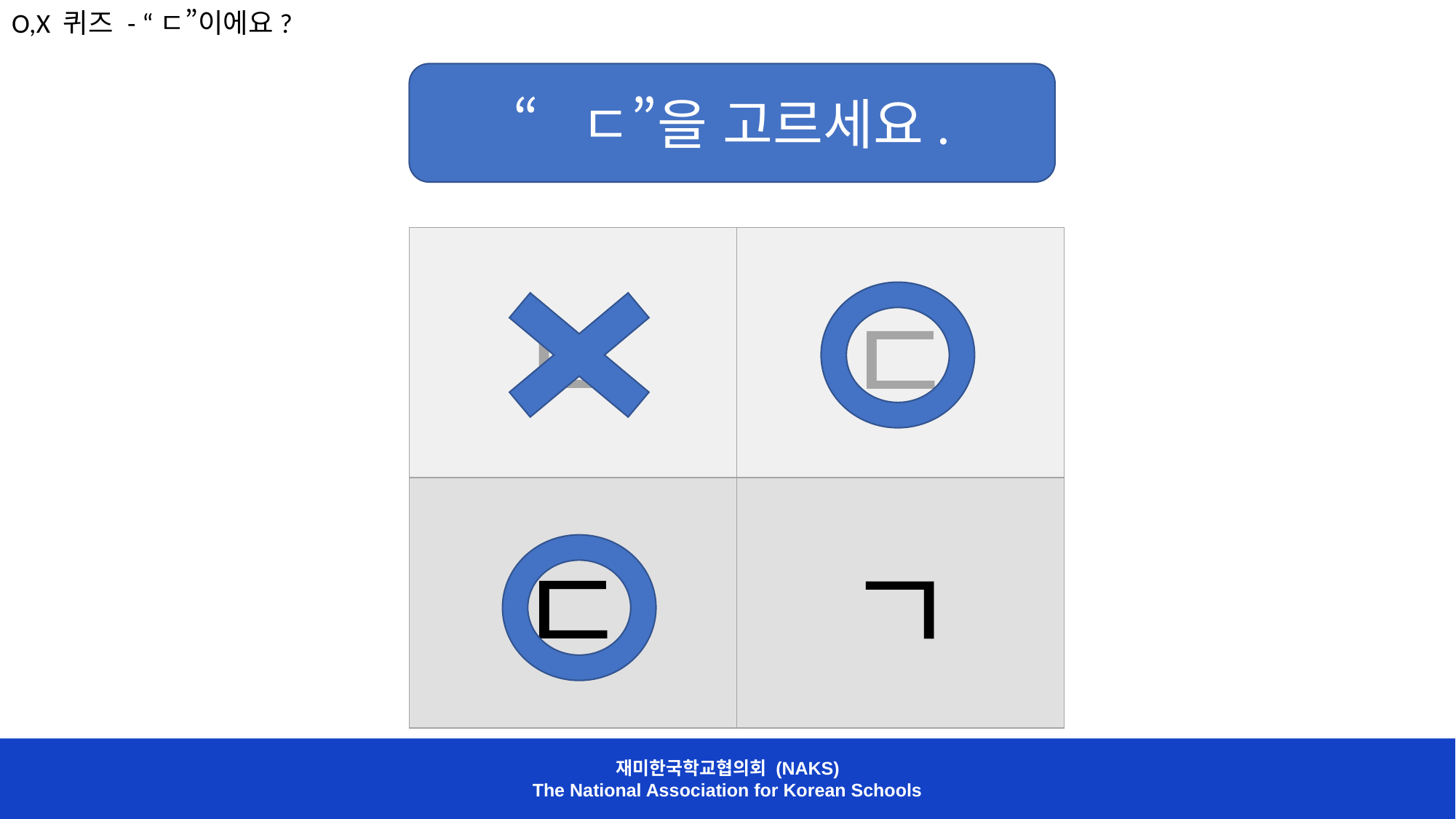

O,X 퀴즈 - “ㄷ”이에요?
“ㄷ”을 고르세요.
| ㄴ | ㄷ |
| --- | --- |
| ㄷ | ㄱ |

재미한국학교협의회 (NAKS)
The National Association for Korean Schools